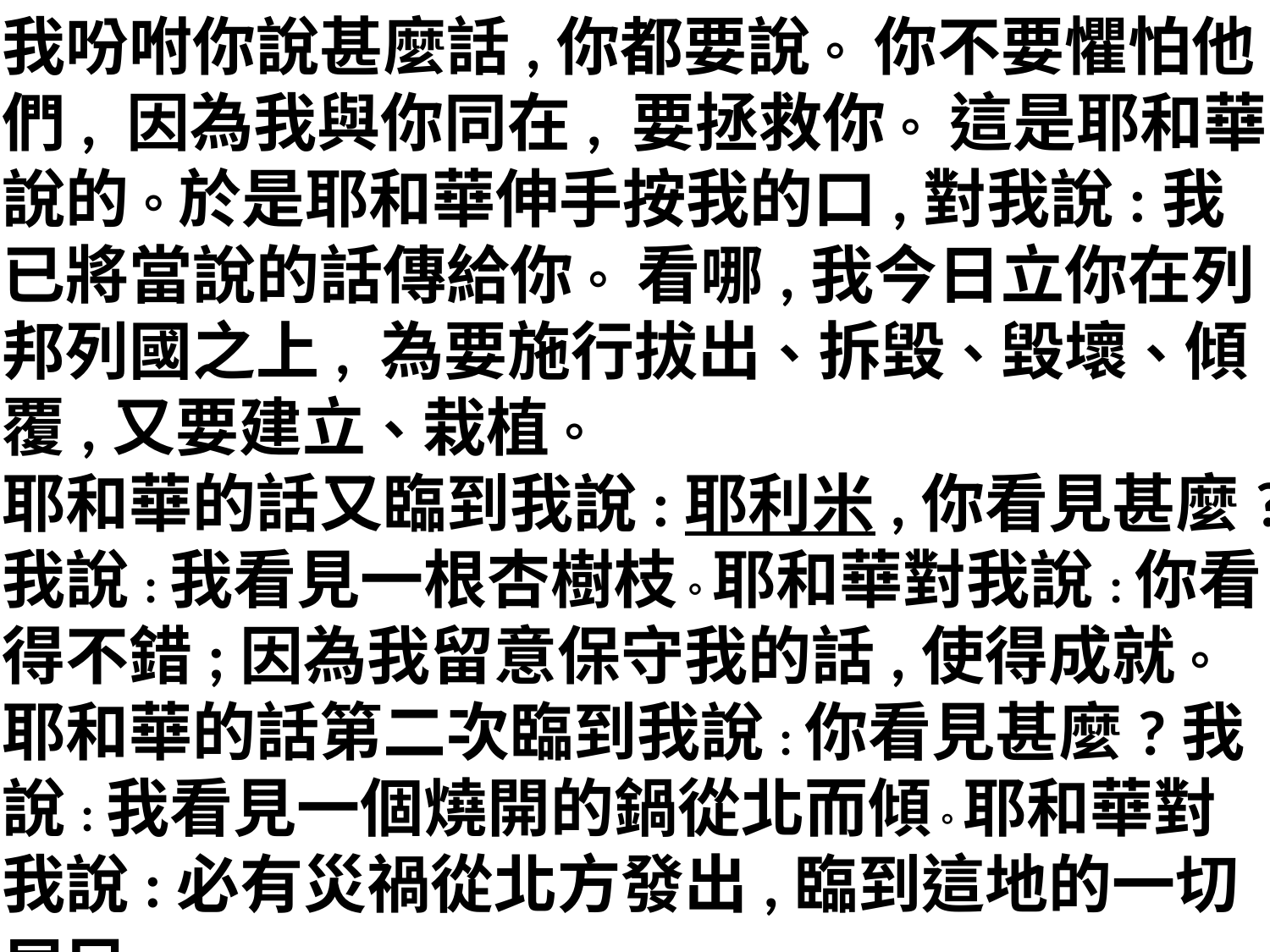

我吩咐你說甚麼話,你都要說。 你不要懼怕他們, 因為我與你同在, 要拯救你。 這是耶和華說的。於是耶和華伸手按我的口,對我說:我已將當說的話傳給你。 看哪,我今日立你在列邦列國之上, 為要施行拔出、拆毀、毀壞、傾覆,又要建立、栽植。
耶和華的話又臨到我說:耶利米,你看見甚麼?我說:我看見一根杏樹枝。耶和華對我說:你看得不錯;因為我留意保守我的話,使得成就。耶和華的話第二次臨到我說:你看見甚麼?我說:我看見一個燒開的鍋從北而傾。耶和華對我說:必有災禍從北方發出,臨到這地的一切居民  。